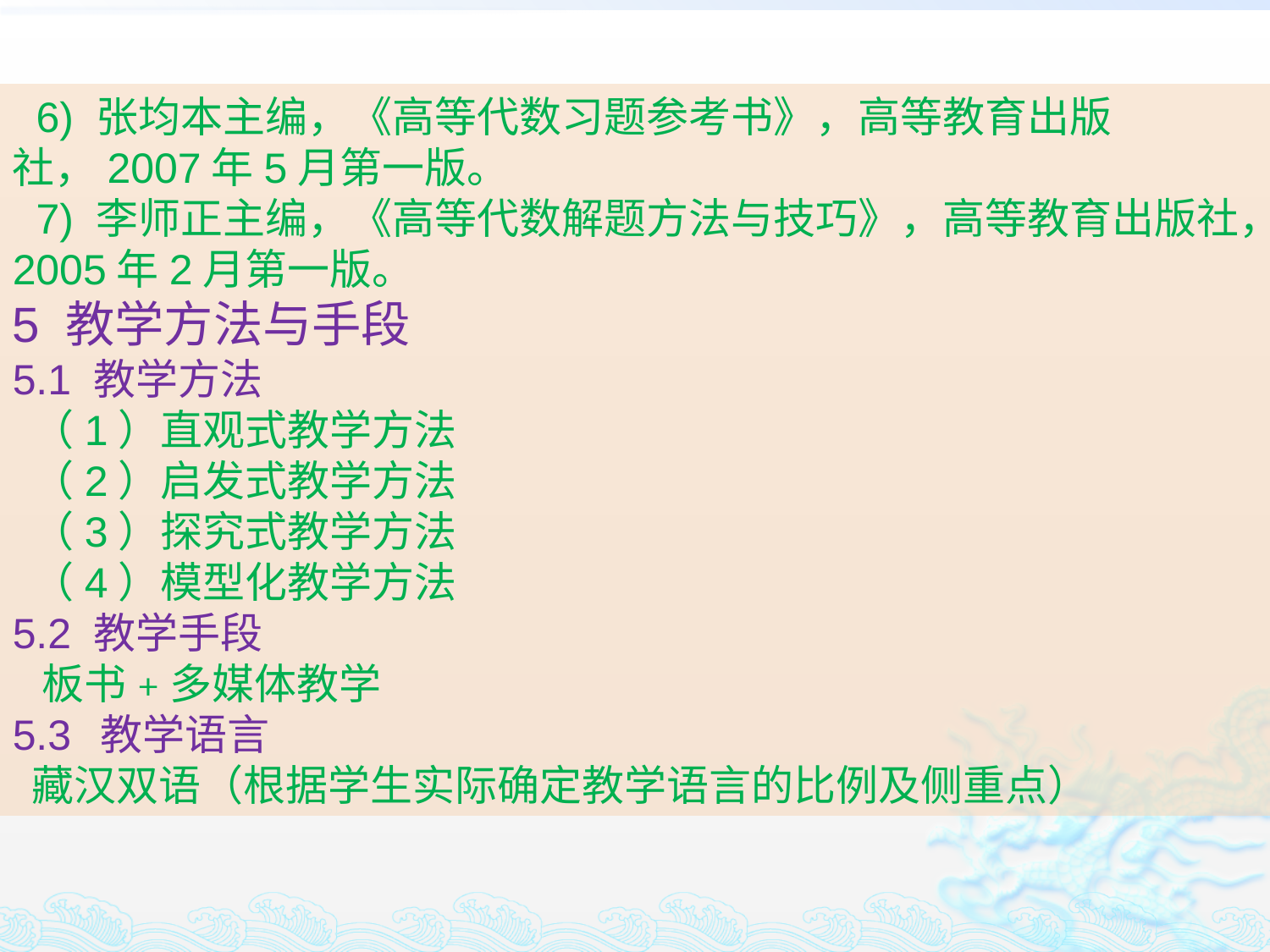

6) 张均本主编，《高等代数习题参考书》，高等教育出版社，2007年5月第一版。
  7) 李师正主编，《高等代数解题方法与技巧》，高等教育出版社，2005年2月第一版。
5 教学方法与手段
5.1 教学方法
 （1）直观式教学方法
 （2）启发式教学方法
 （3）探究式教学方法
 （4）模型化教学方法
5.2 教学手段
  板书+多媒体教学
5.3  教学语言
 藏汉双语（根据学生实际确定教学语言的比例及侧重点）